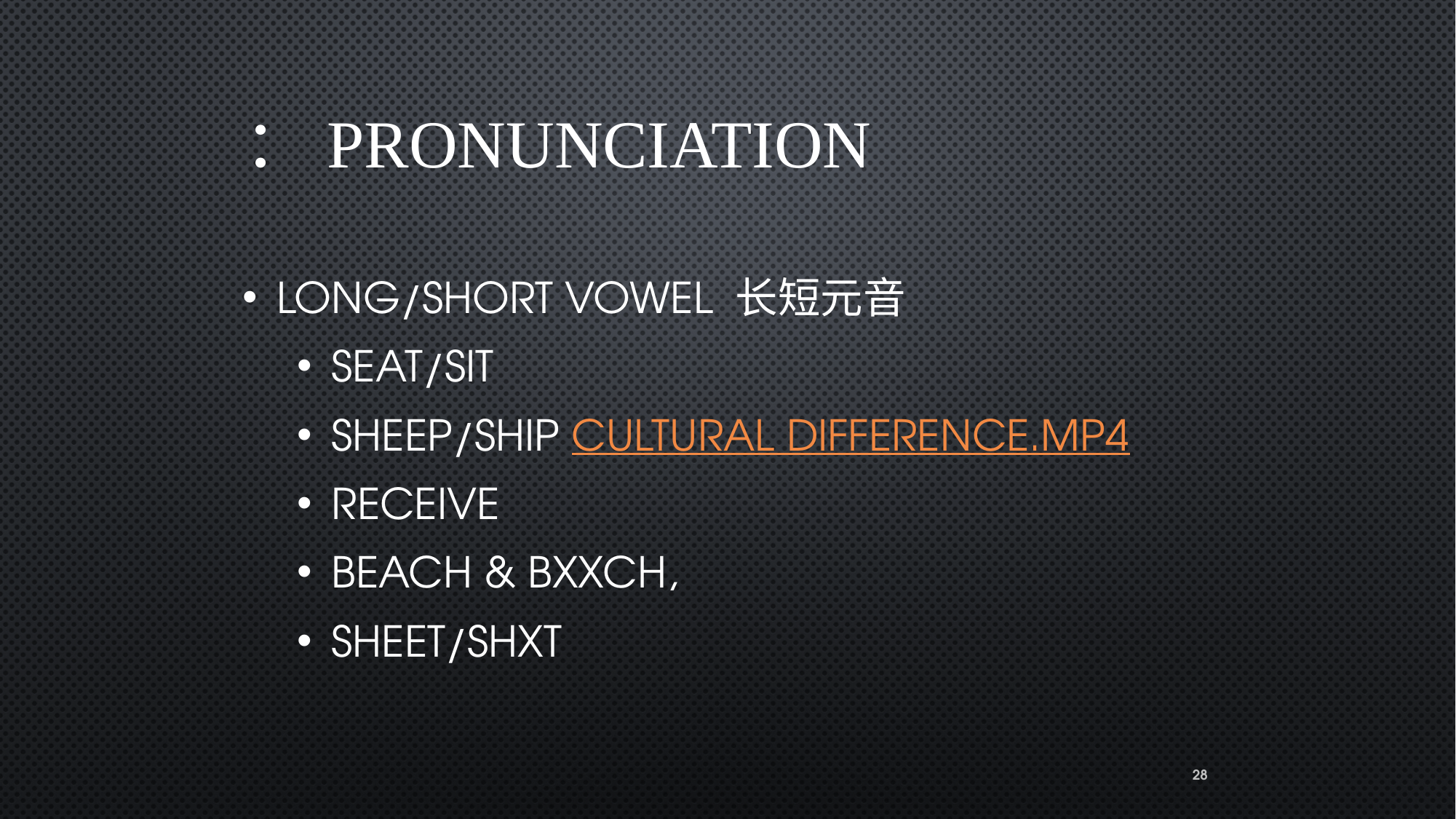

# ：Pronunciation
Long/short vowel 长短元音
Seat/sit
Sheep/ship cultural difference.mp4
Receive
Beach & BXXch,
sheet/shXt
28